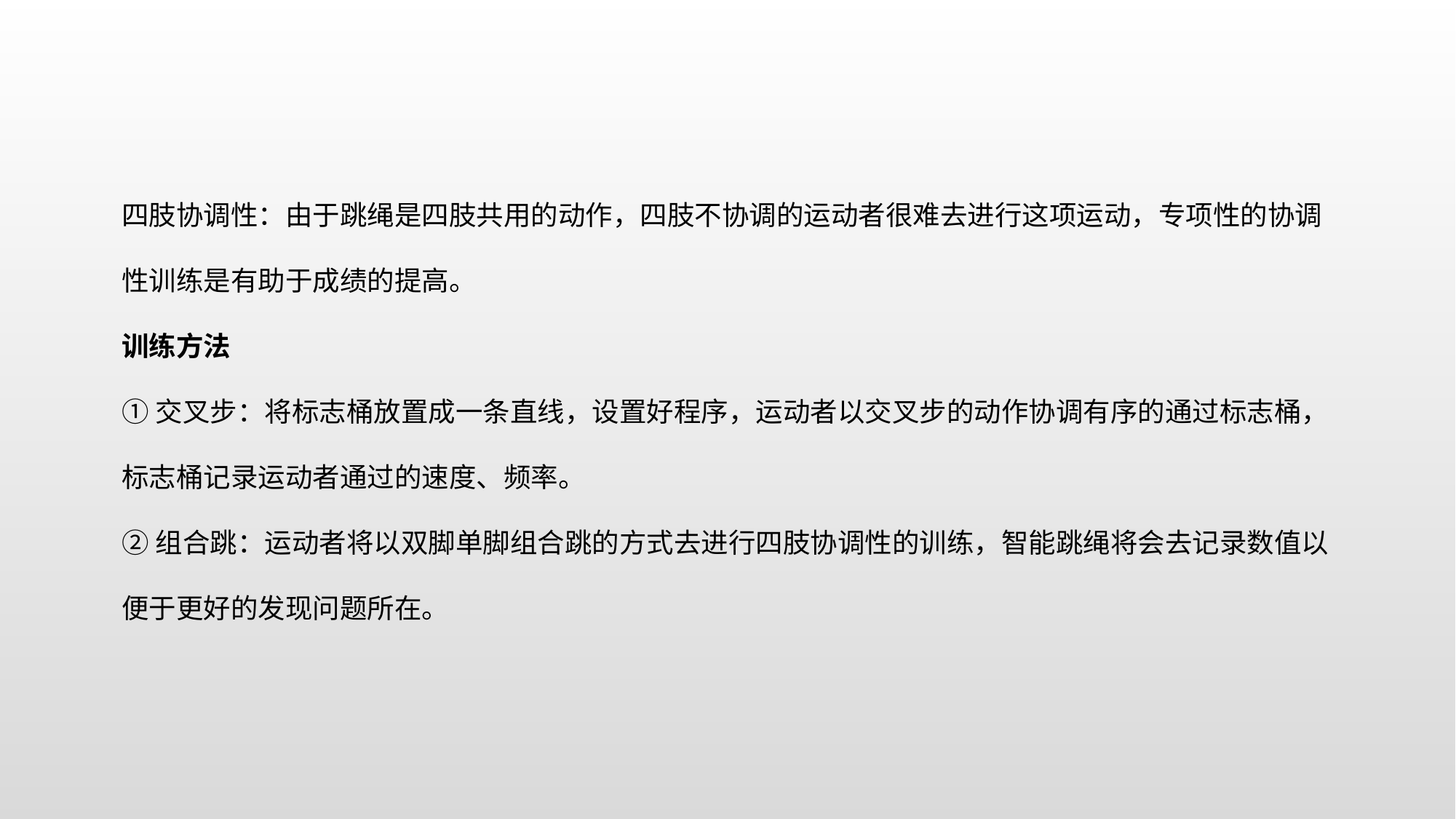

四肢协调性：由于跳绳是四肢共用的动作，四肢不协调的运动者很难去进行这项运动，专项性的协调性训练是有助于成绩的提高。
训练方法
①交叉步：将标志桶放置成一条直线，设置好程序，运动者以交叉步的动作协调有序的通过标志桶，标志桶记录运动者通过的速度、频率。
②组合跳：运动者将以双脚单脚组合跳的方式去进行四肢协调性的训练，智能跳绳将会去记录数值以便于更好的发现问题所在。